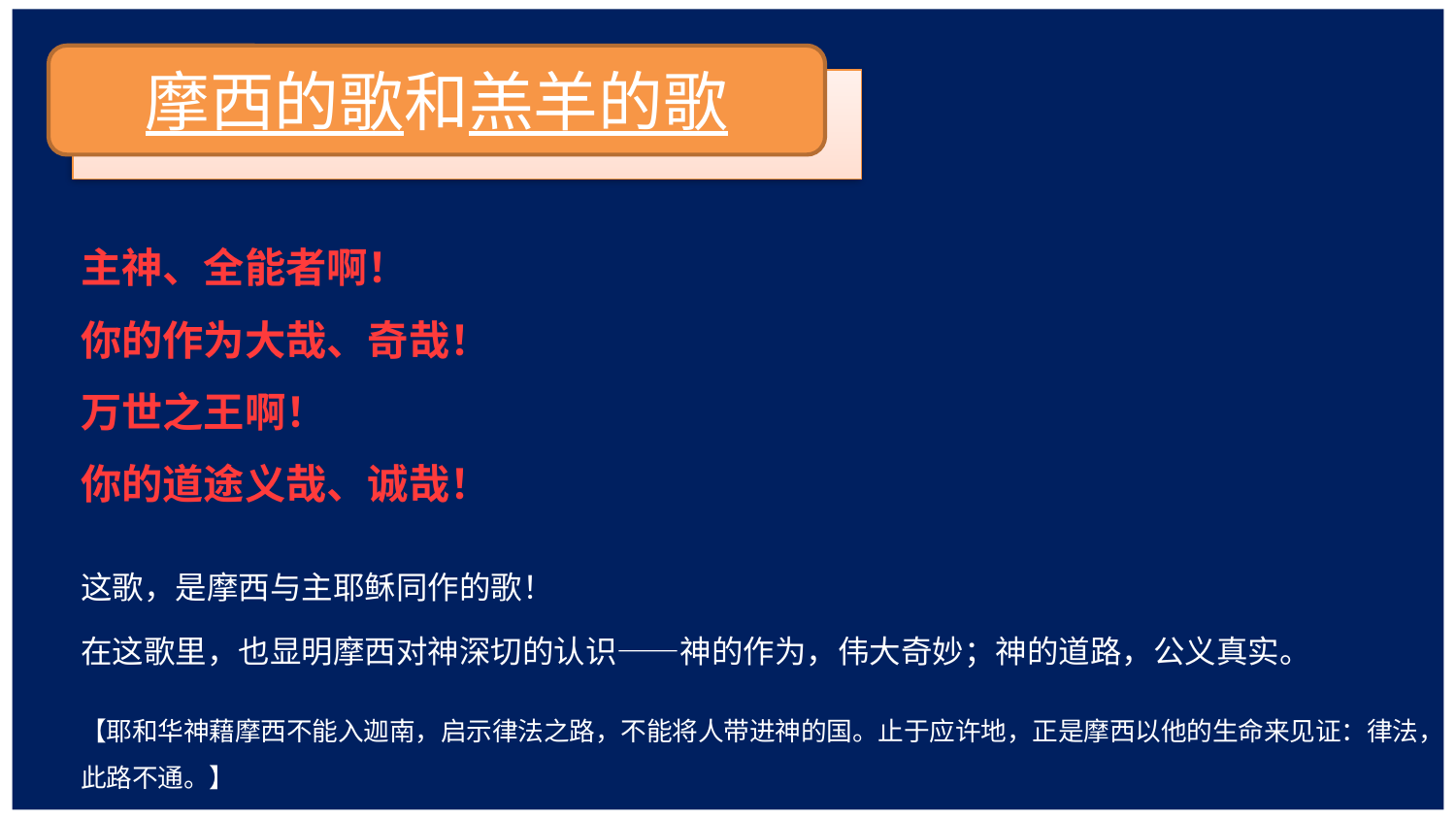

主神、全能者啊！
你的作为大哉、奇哉！
万世之王啊！
你的道途义哉、诚哉！

这歌，是摩西与主耶稣同作的歌！
在这歌里，也显明摩西对神深切的认识——神的作为，伟大奇妙；神的道路，公义真实。

【耶和华神藉摩西不能入迦南，启示律法之路，不能将人带进神的国。止于应许地，正是摩西以他的生命来见证：律法，此路不通。】

摩西的歌和羔羊的歌